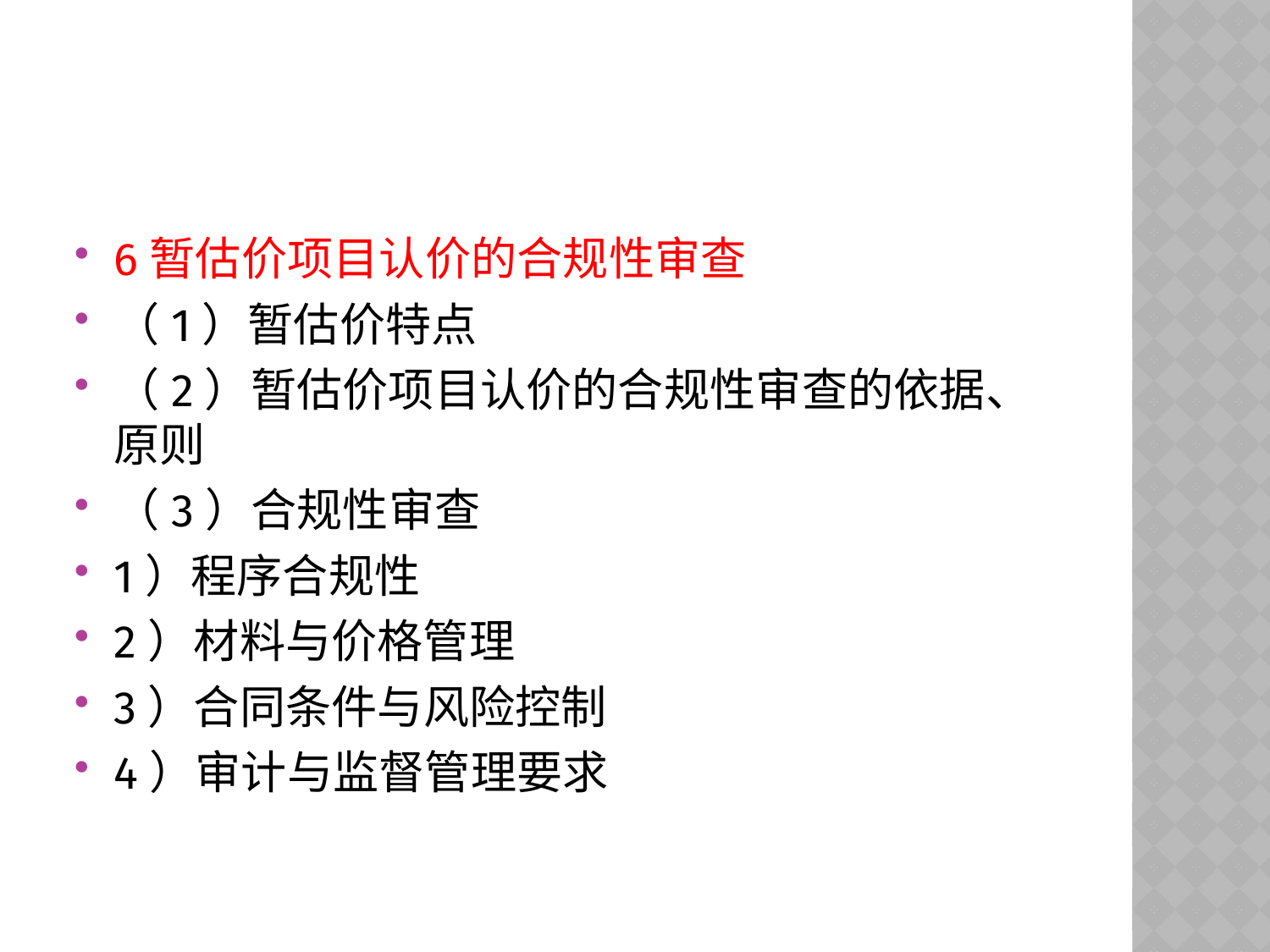

#
6暂估价项目认价的合规性审查
（1）暂估价特点
（2）暂估价项目认价的合规性审查的依据、原则
（3）合规性审查
1）程序合规性
2）材料与价格管理
3）合同条件与风险控制
4）审计与监督管理要求